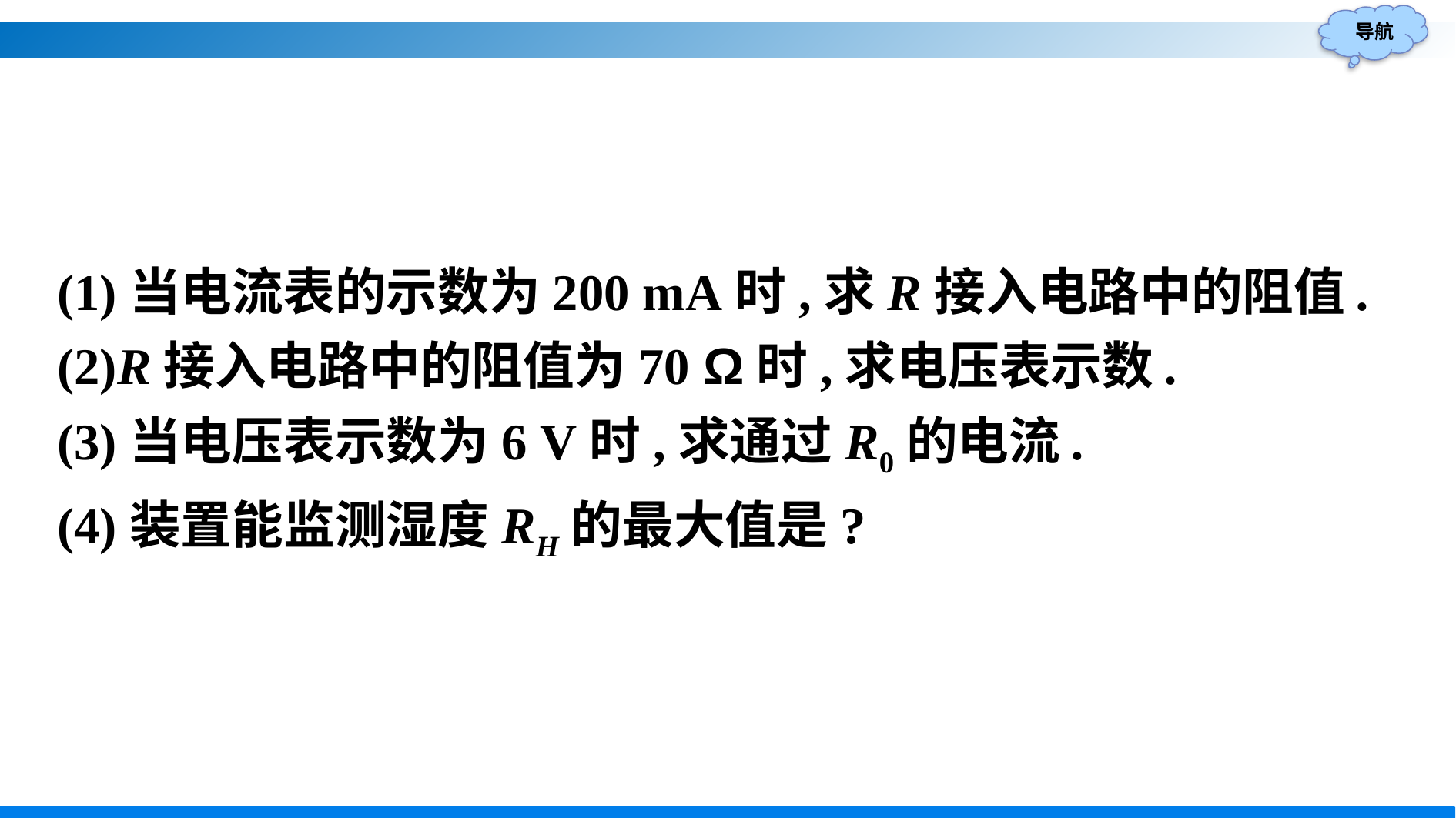

(1)当电流表的示数为200 mA时,求R接入电路中的阻值.
(2)R接入电路中的阻值为70 Ω时,求电压表示数.
(3)当电压表示数为6 V时,求通过R0的电流.
(4)装置能监测湿度RH的最大值是?